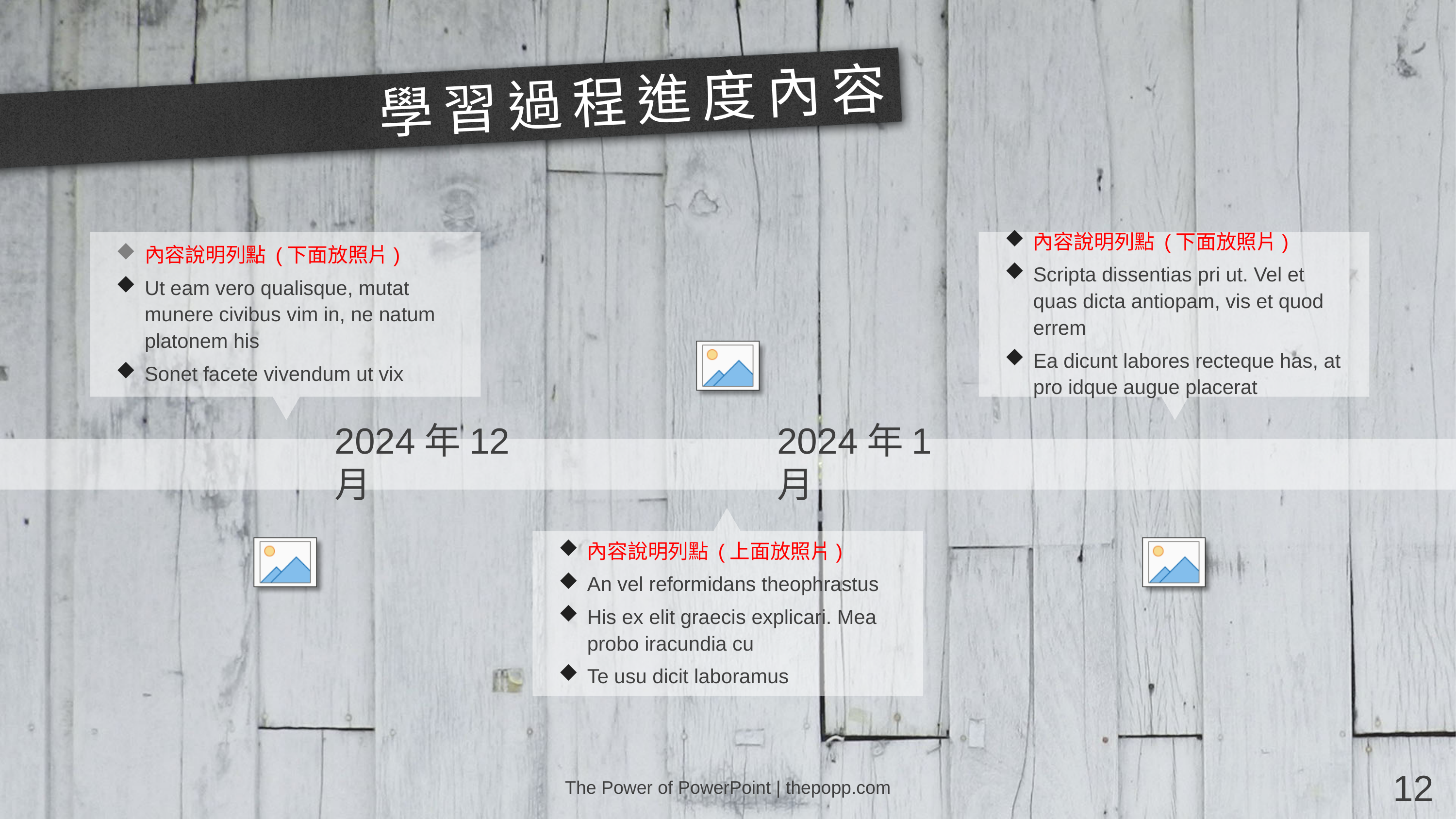

# 學習過程進度內容
內容說明列點 (下面放照片)
Ut eam vero qualisque, mutat munere civibus vim in, ne natum platonem his
Sonet facete vivendum ut vix
內容說明列點 (下面放照片)
Scripta dissentias pri ut. Vel et quas dicta antiopam, vis et quod errem
Ea dicunt labores recteque has, at pro idque augue placerat

2024年12月
2024年1月

內容說明列點 (上面放照片)
An vel reformidans theophrastus
His ex elit graecis explicari. Mea probo iracundia cu
Te usu dicit laboramus
The Power of PowerPoint | thepopp.com
12